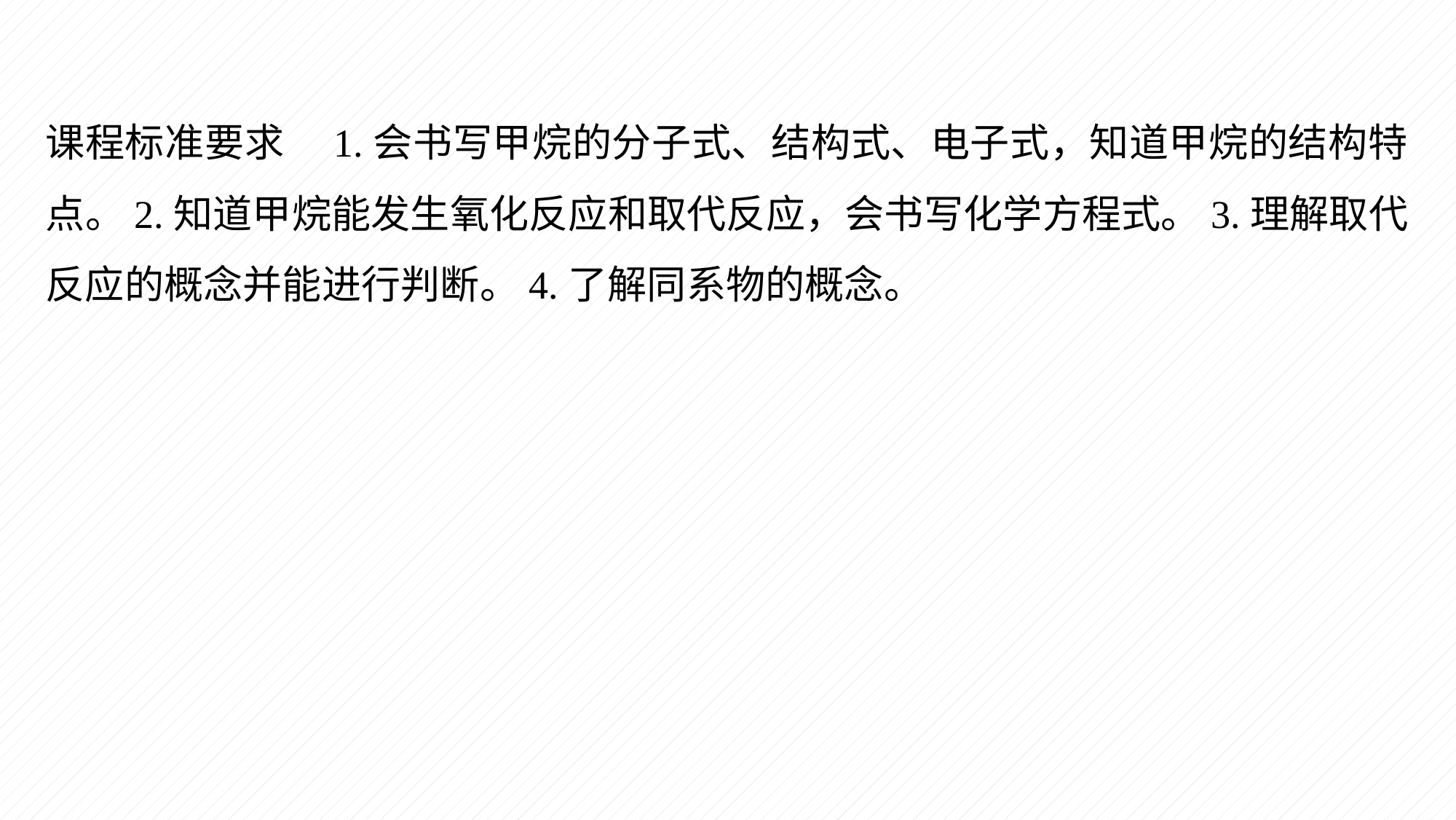

课程标准要求　1.会书写甲烷的分子式、结构式、电子式，知道甲烷的结构特点。2.知道甲烷能发生氧化反应和取代反应，会书写化学方程式。3.理解取代反应的概念并能进行判断。4.了解同系物的概念。